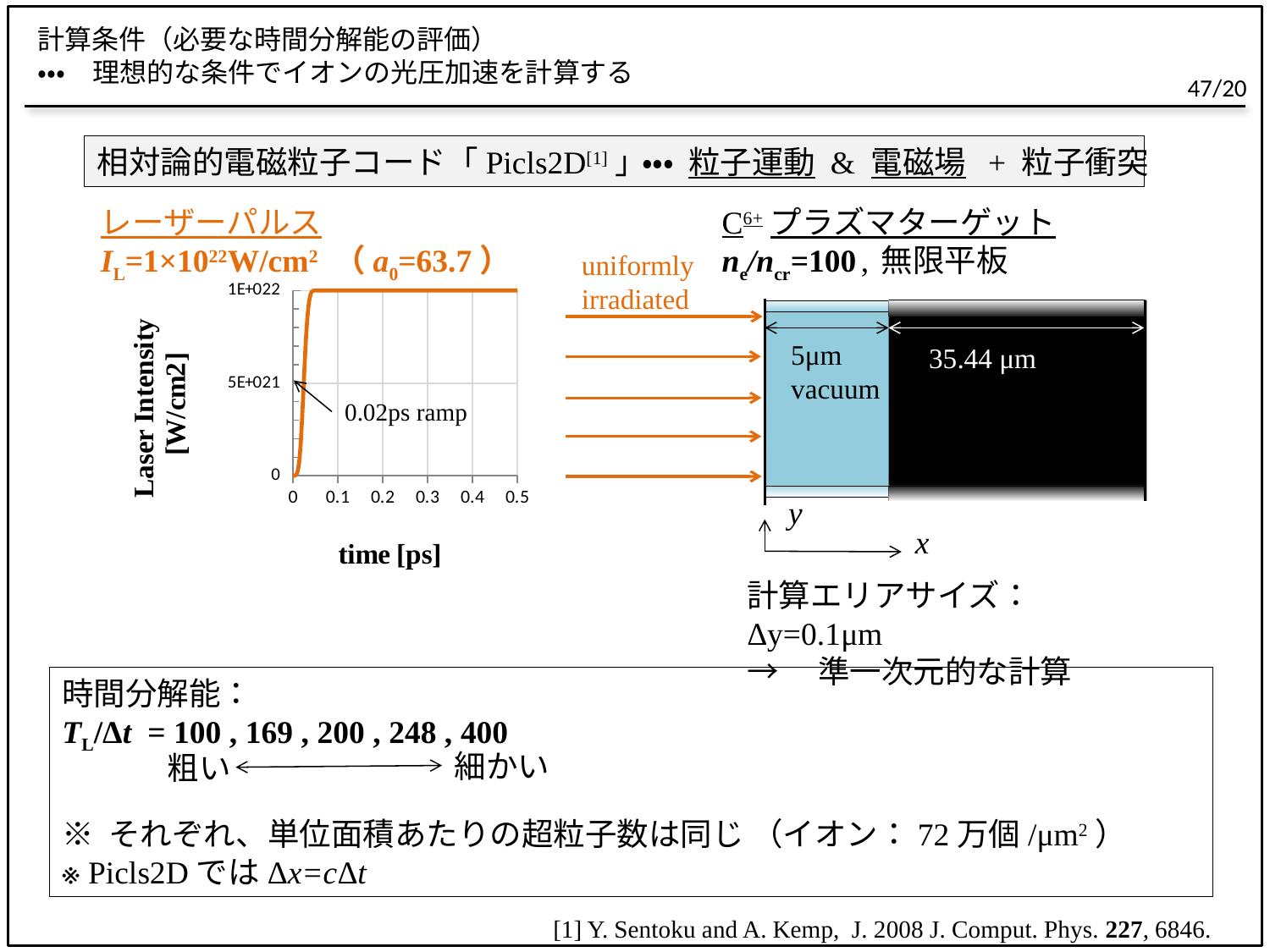

# 計算条件（必要な時間分解能の評価） ・・・　理想的な条件でイオンの光圧加速を計算する
相対論的電磁粒子コード「Picls2D[1]」
　　・・・  粒子運動 & 電磁場  + 粒子衝突

レーザーパルス
IL=1×1022W/cm2 （a0=63.7）
C6+プラズマターゲット
ne/ncr=100 , 無限平板
uniformly
irradiated

### Chart

| Category |  |
|---|---|

5μm
vacuum
35.44 μm
0.02ps ramp

y
x
計算エリアサイズ：  Δy=0.1μm
→　準一次元的な計算
時間分解能：
TL/Δt  = 100 , 169 , 200 , 248 , 400

※ それぞれ、単位面積あたりの超粒子数は同じ （イオン：72万個/μm2）
※ Picls2DではΔx=cΔt
細かい
粗い
[1] Y. Sentoku and A. Kemp,  J. 2008 J. Comput. Phys. 227, 6846.